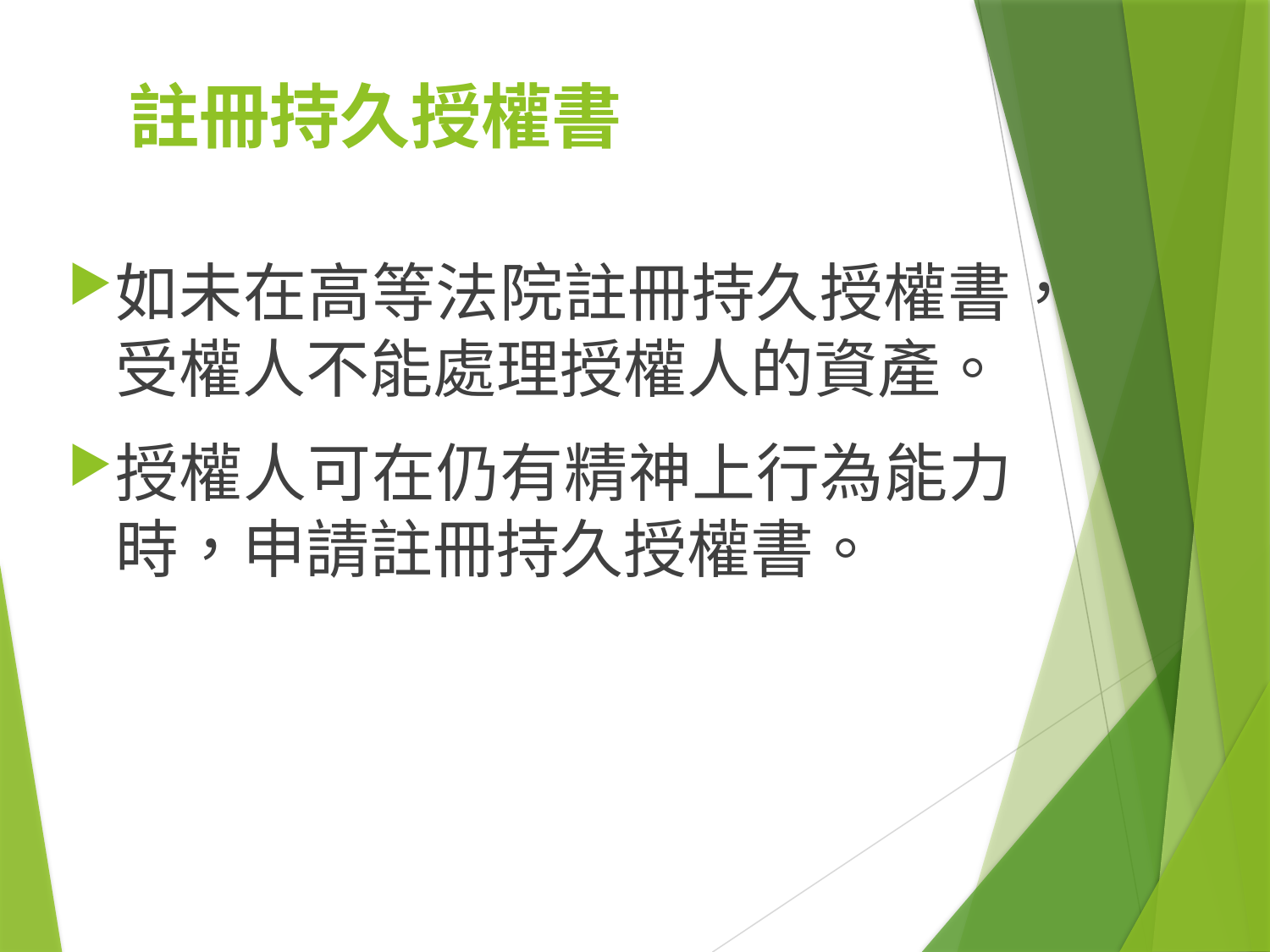

# 註冊持久授權書
如未在高等法院註冊持久授權書，受權人不能處理授權人的資產。
授權人可在仍有精神上行為能力時，申請註冊持久授權書。